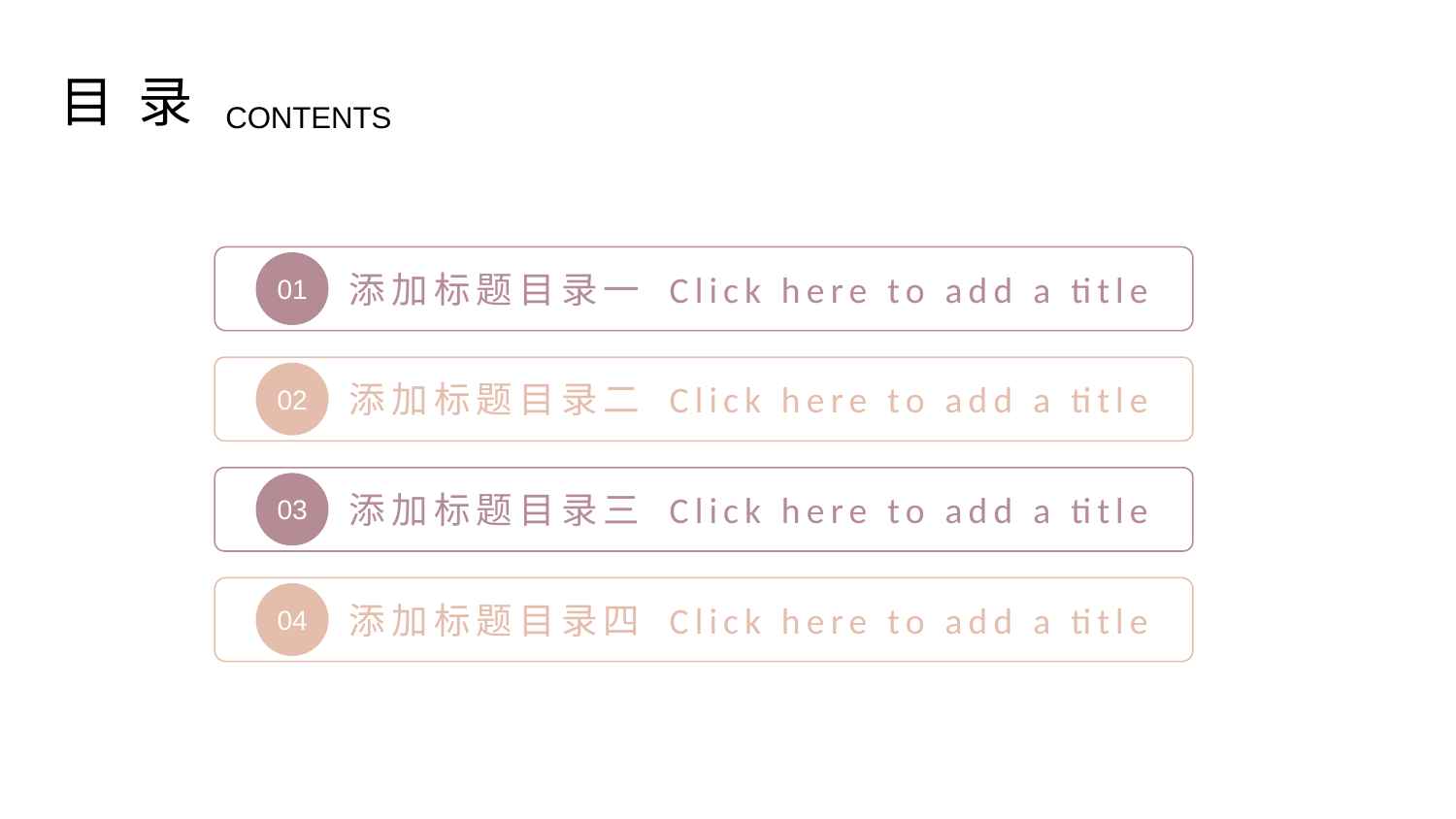

目  录
CONTENTS

01
添加标题目录一 Click here to add a title

02
添加标题目录二 Click here to add a title

03
添加标题目录三 Click here to add a title

04
添加标题目录四 Click here to add a title